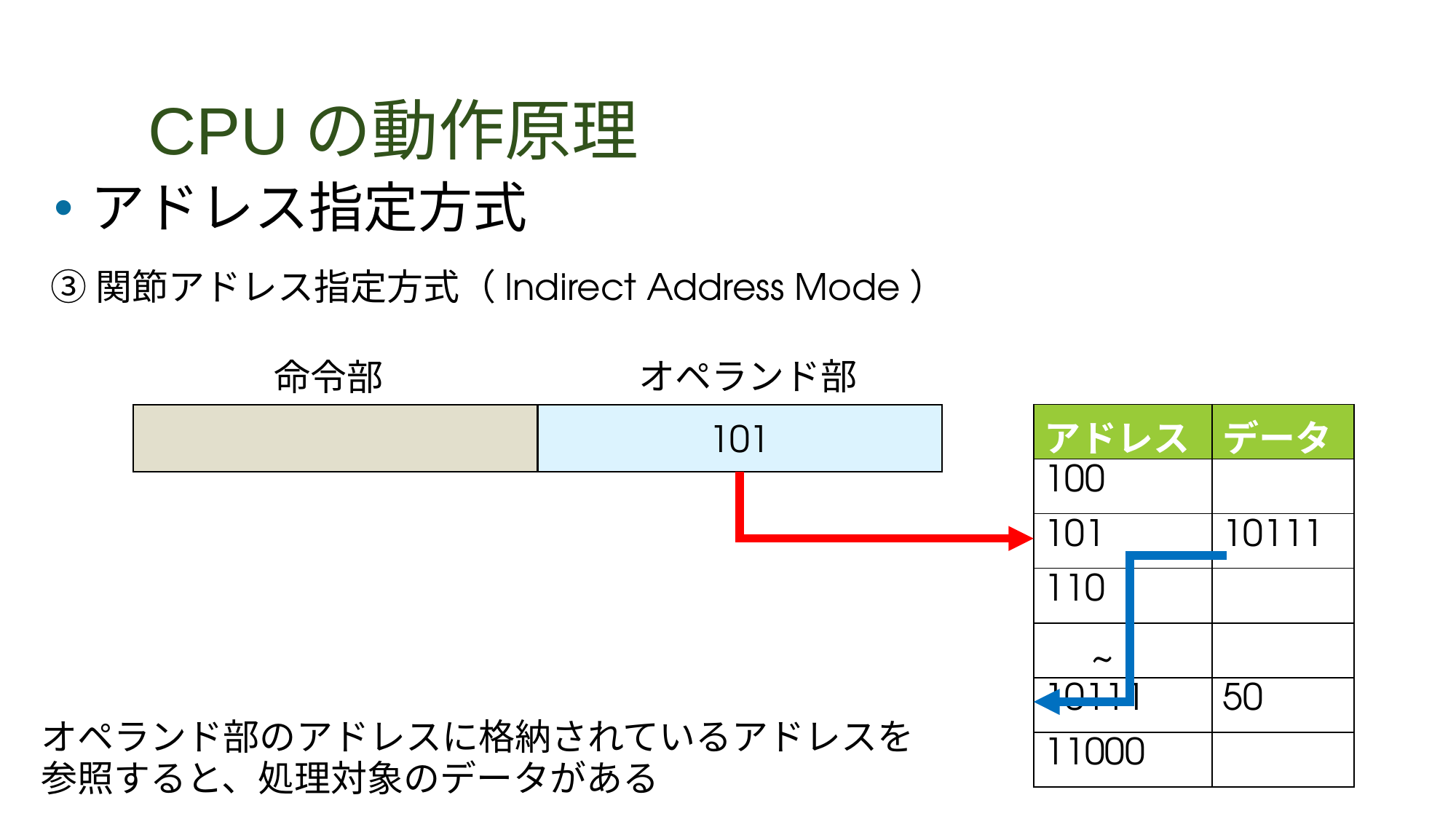

# CPUの動作原理
アドレス指定方式
③関節アドレス指定方式（Indirect Address Mode）

オペランド部
命令部
| アドレス | データ |
| --- | --- |
| 100 |  |
| 101 | 10111 |
| 110 |  |
| ~ |  |
| 10111 | 50 |
| 11000 |  |

101
オペランド部のアドレスに格納されているアドレスを
参照すると、処理対象のデータがある